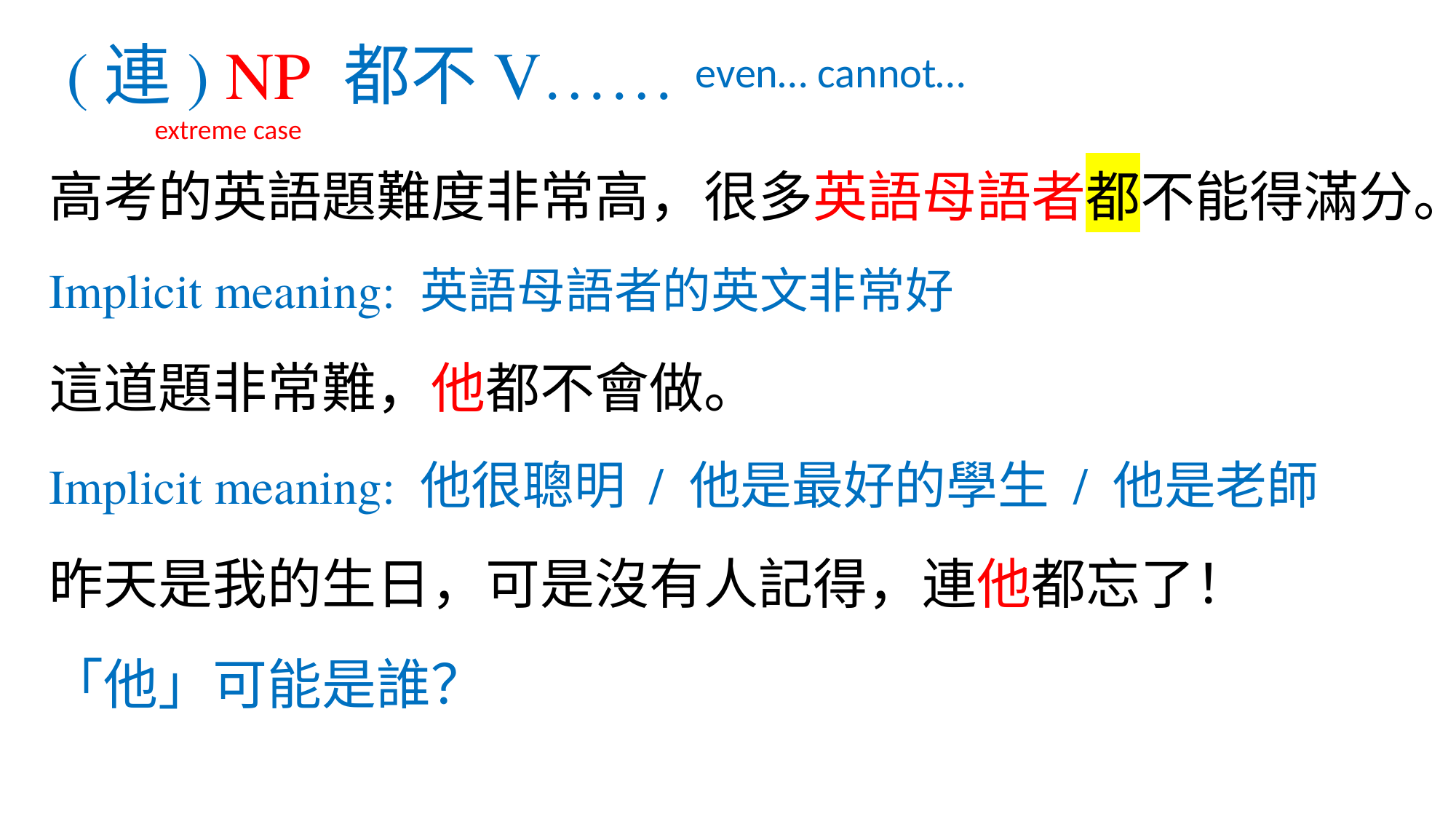

# (連) NP 都不V……
even… cannot…
extreme case
高考的英語題難度非常高，很多英語母語者都不能得滿分。
Implicit meaning: 英語母語者的英文非常好
這道題非常難，他都不會做。
Implicit meaning: 他很聰明 / 他是最好的學生 / 他是老師
昨天是我的生日，可是沒有人記得，連他都忘了！
「他」可能是誰？